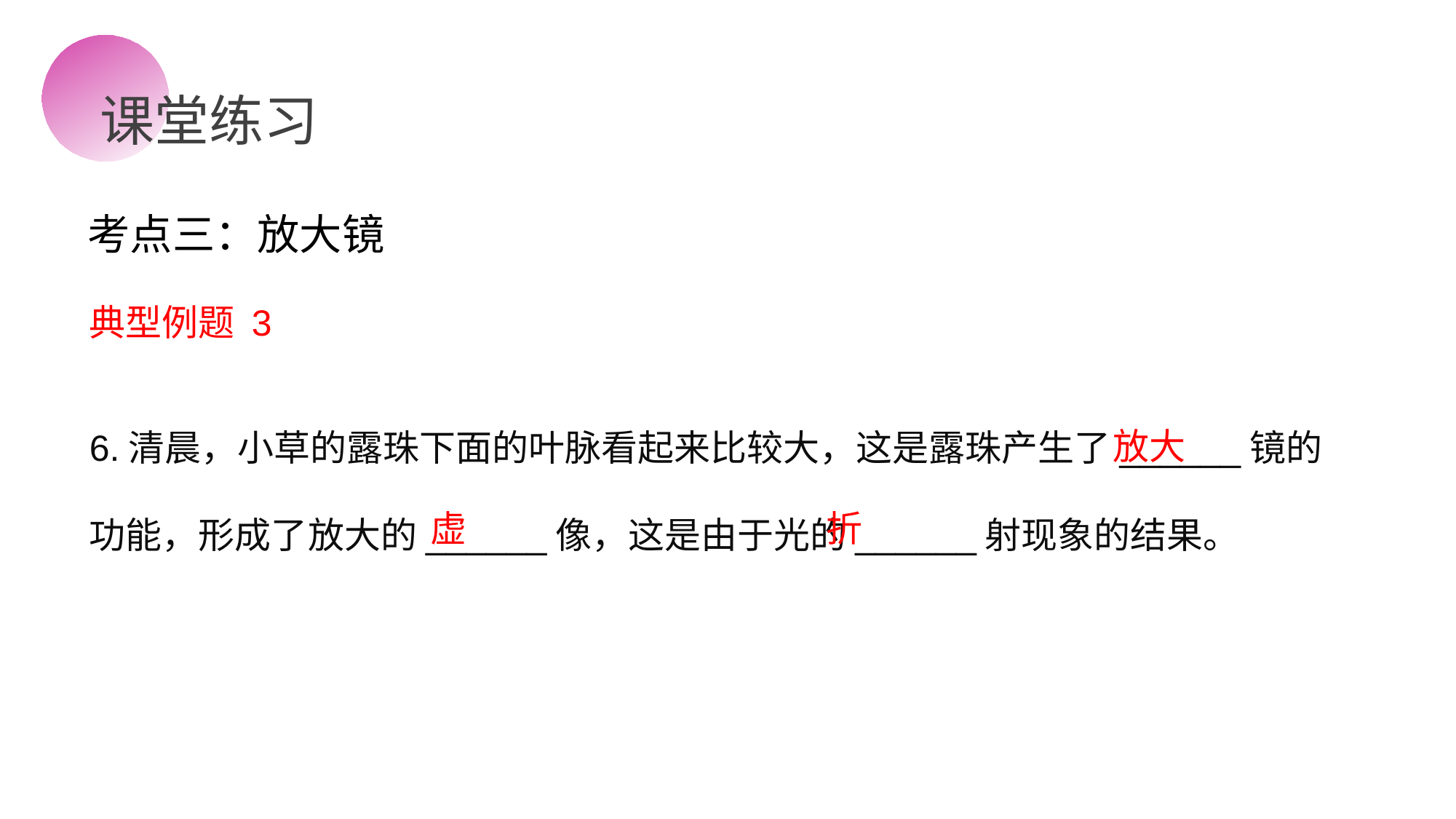

课堂练习
考点三：放大镜
典型例题 3
放大
6.清晨，小草的露珠下面的叶脉看起来比较大，这是露珠产生了______镜的功能，形成了放大的______像，这是由于光的______射现象的结果。
虚
折